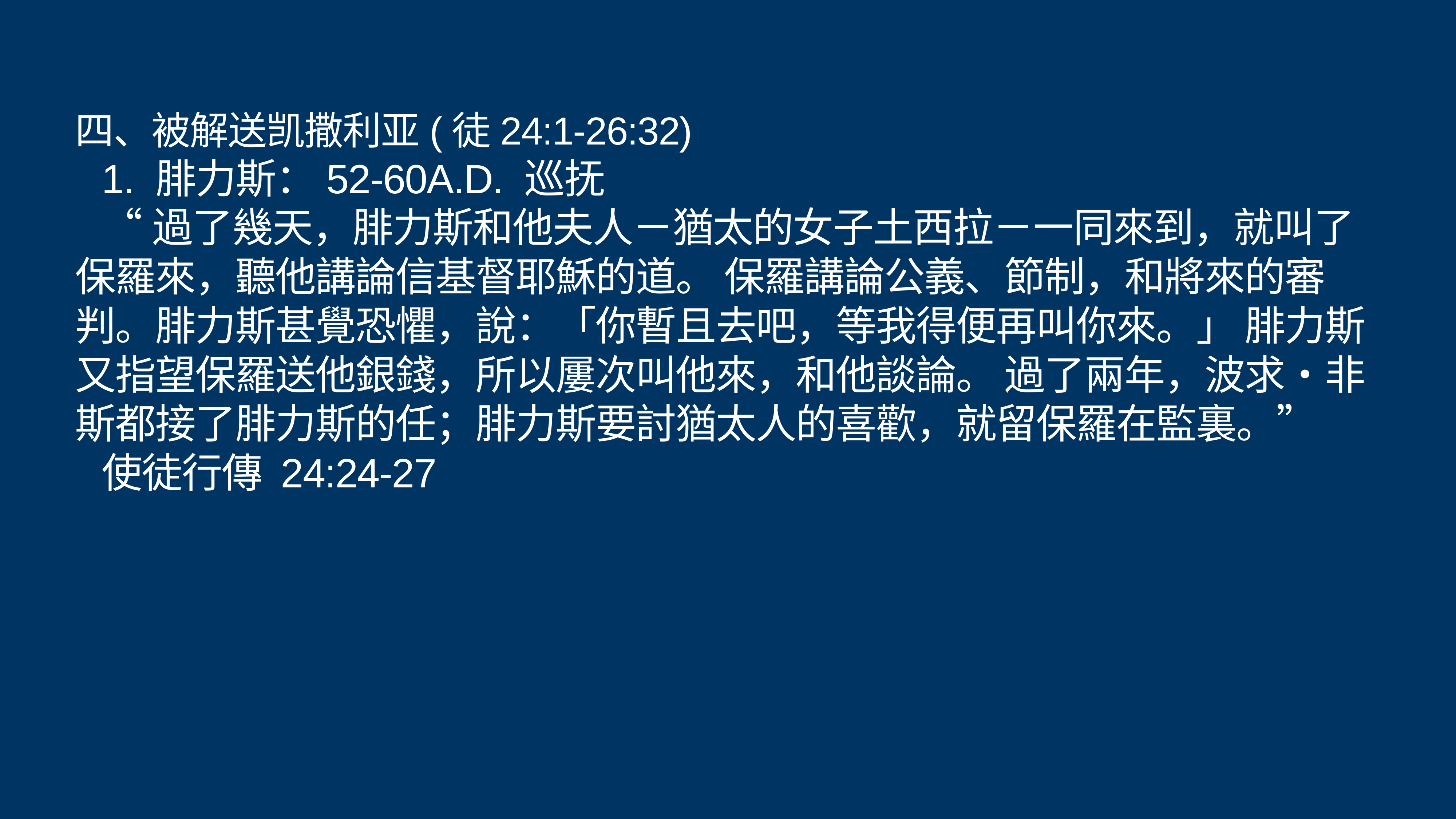

# 四、被解送凯撒利亚(徒24:1-26:32)
1. 腓力斯：52-60A.D. 巡抚
“過了幾天，腓力斯和他夫人－猶太的女子土西拉－一同來到，就叫了保羅來，聽他講論信基督耶穌的道。 保羅講論公義、節制，和將來的審判。腓力斯甚覺恐懼，說：「你暫且去吧，等我得便再叫你來。」 腓力斯又指望保羅送他銀錢，所以屢次叫他來，和他談論。 過了兩年，波求‧非斯都接了腓力斯的任；腓力斯要討猶太人的喜歡，就留保羅在監裏。”
使徒行傳 24:24-27